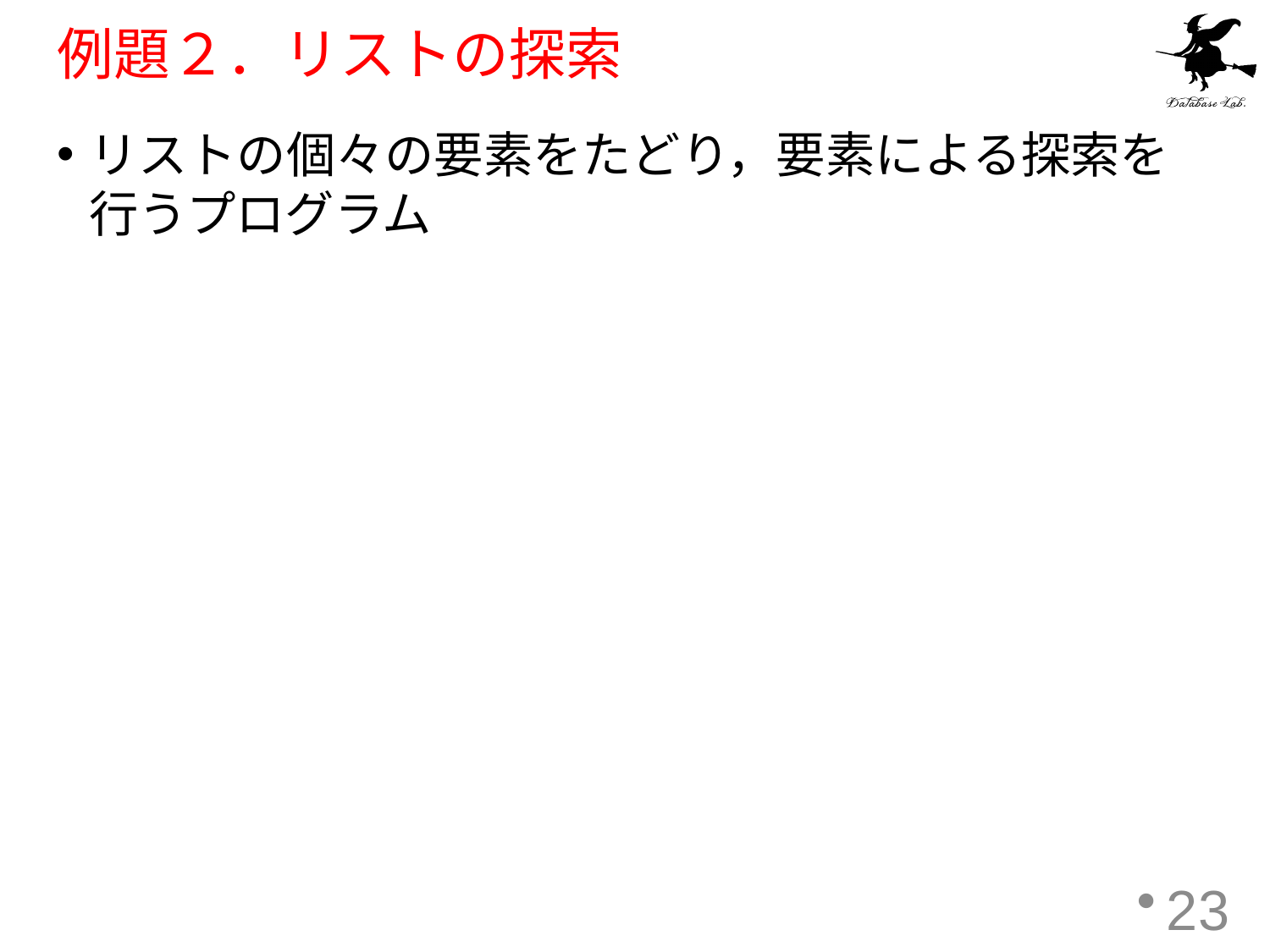

# 例題２．リストの探索
リストの個々の要素をたどり，要素による探索を行うプログラム
23